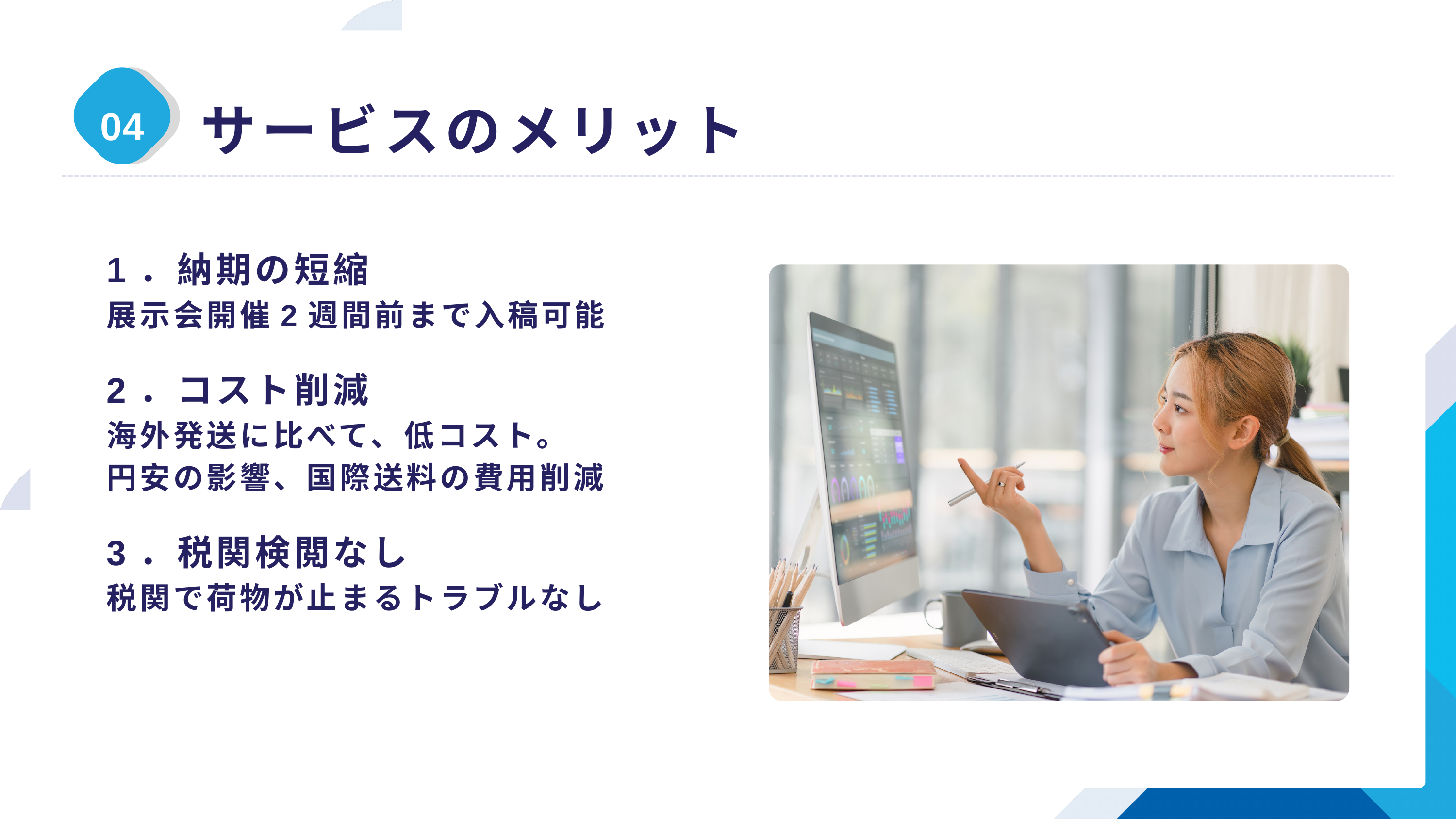

サービスのメリット

04

1．納期の短縮
展示会開催2週間前まで入稿可能

2．コスト削減
海外発送に比べて、低コスト。
円安の影響、国際送料の費用削減

3．税関検閲なし
税関で荷物が止まるトラブルなし